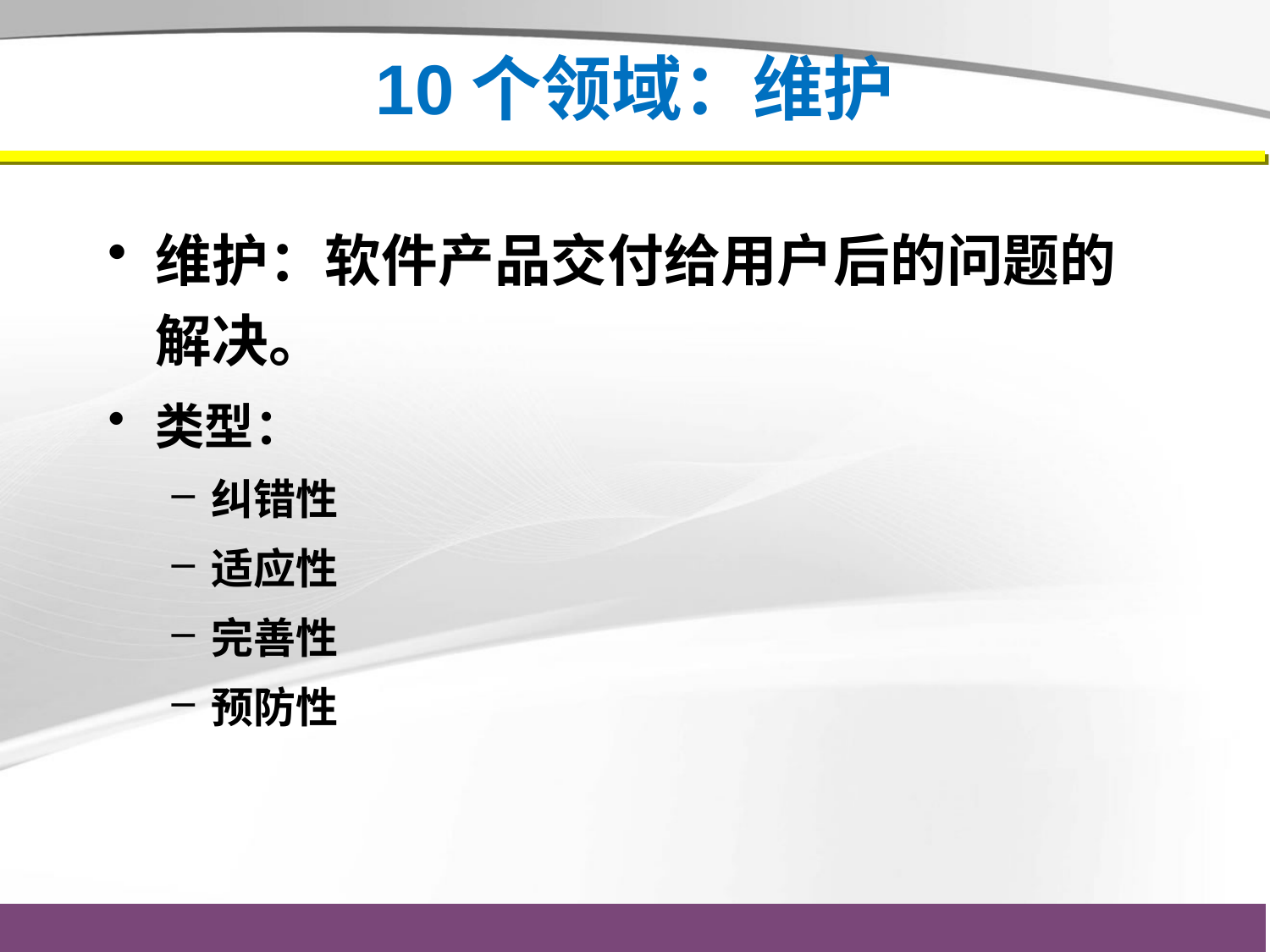

# 10个领域：维护
维护：软件产品交付给用户后的问题的解决。
类型：
纠错性
适应性
完善性
预防性